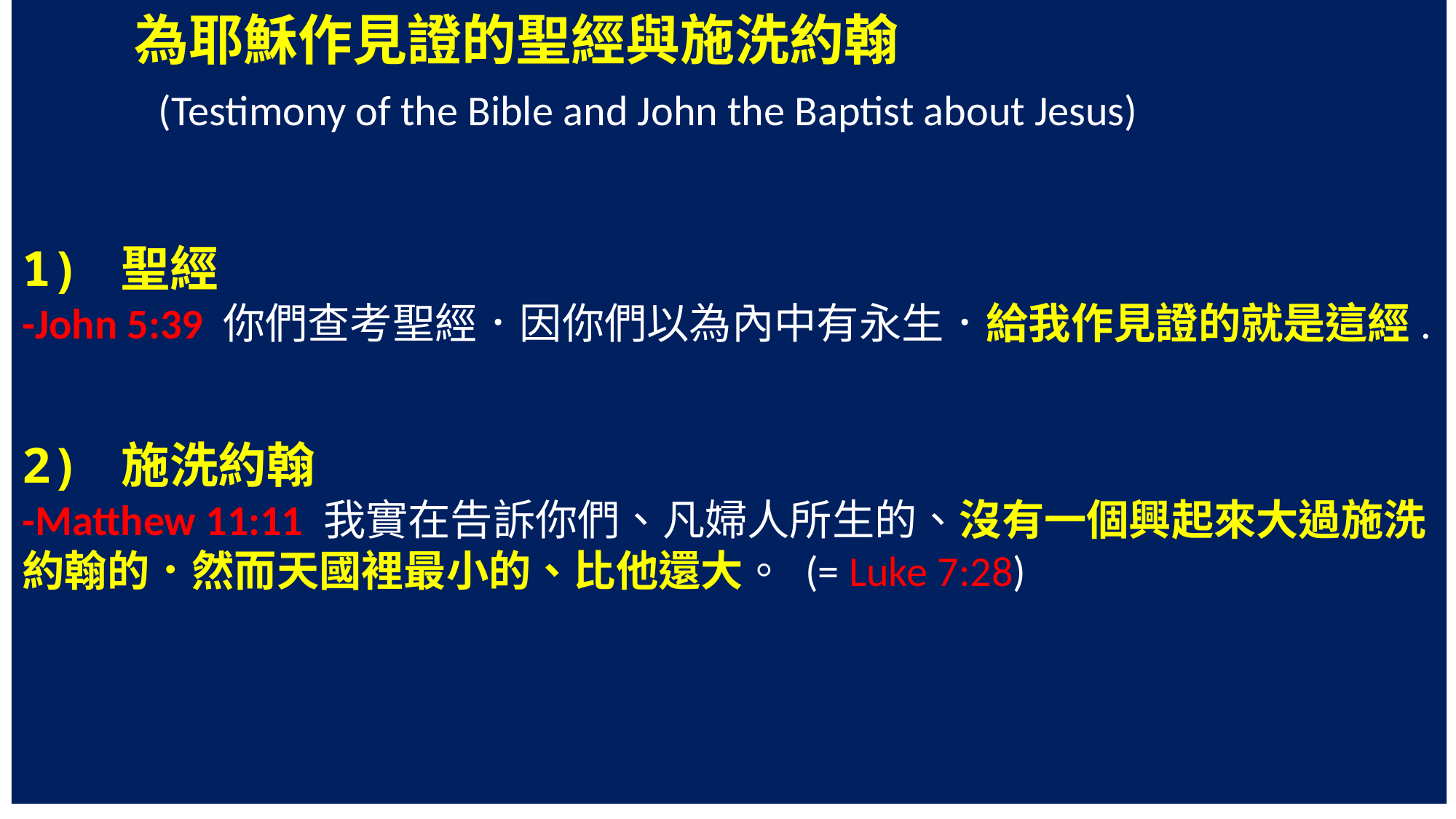

為耶穌作見證的聖經與施洗約翰
           (Testimony of the Bible and John the Baptist about Jesus)

1) 聖經
-John 5:39 你們查考聖經．因你們以為內中有永生．給我作見證的就是這經.

2) 施洗約翰
-Matthew 11:11 我實在告訴你們、凡婦人所生的、沒有一個興起來大過施洗約翰的．然而天國裡最小的、比他還大。 (= Luke 7:28)